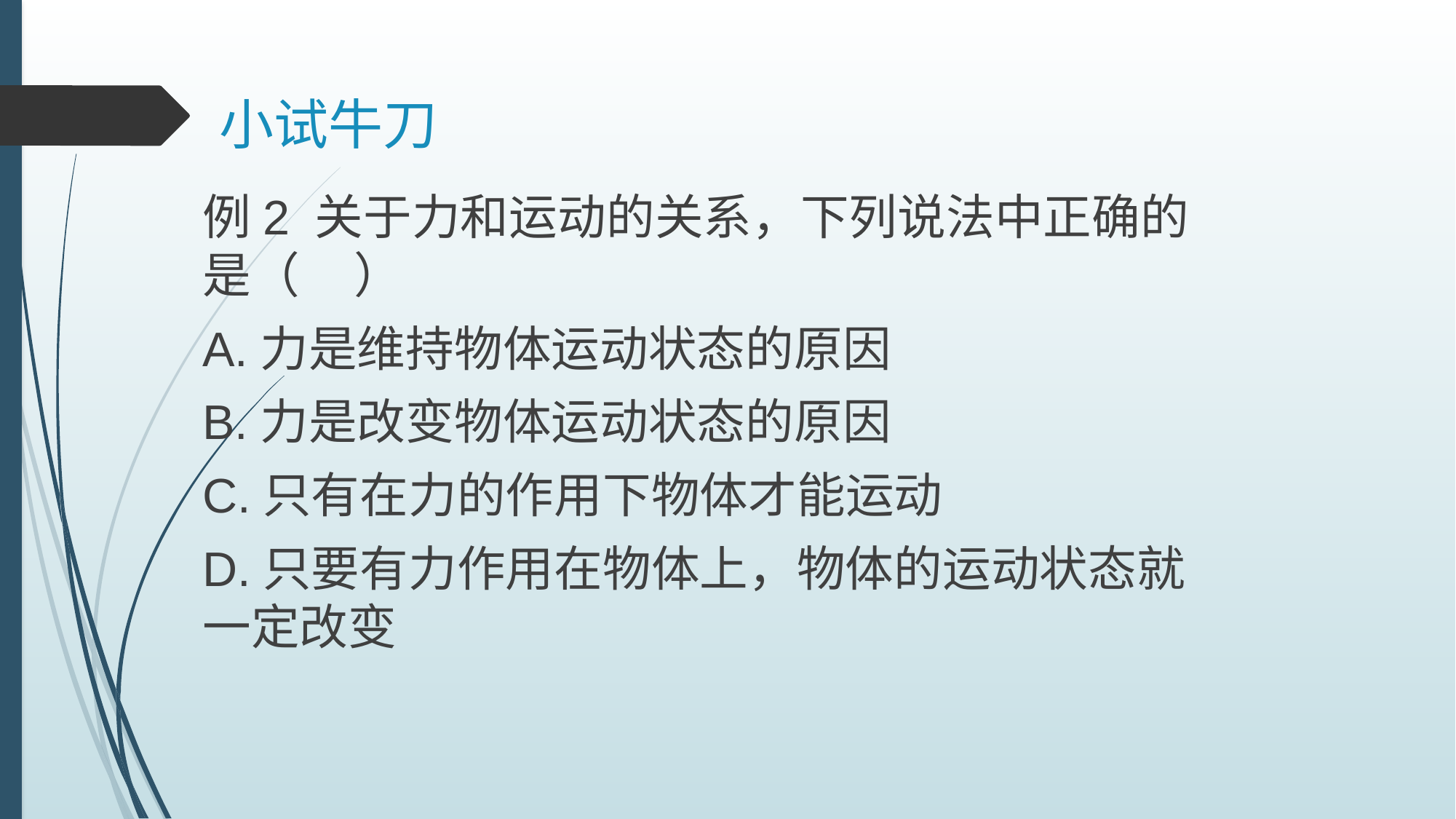

小试牛刀
例2 关于力和运动的关系，下列说法中正确的是（     ）
A.力是维持物体运动状态的原因
B.力是改变物体运动状态的原因
C.只有在力的作用下物体才能运动
D.只要有力作用在物体上，物体的运动状态就一定改变